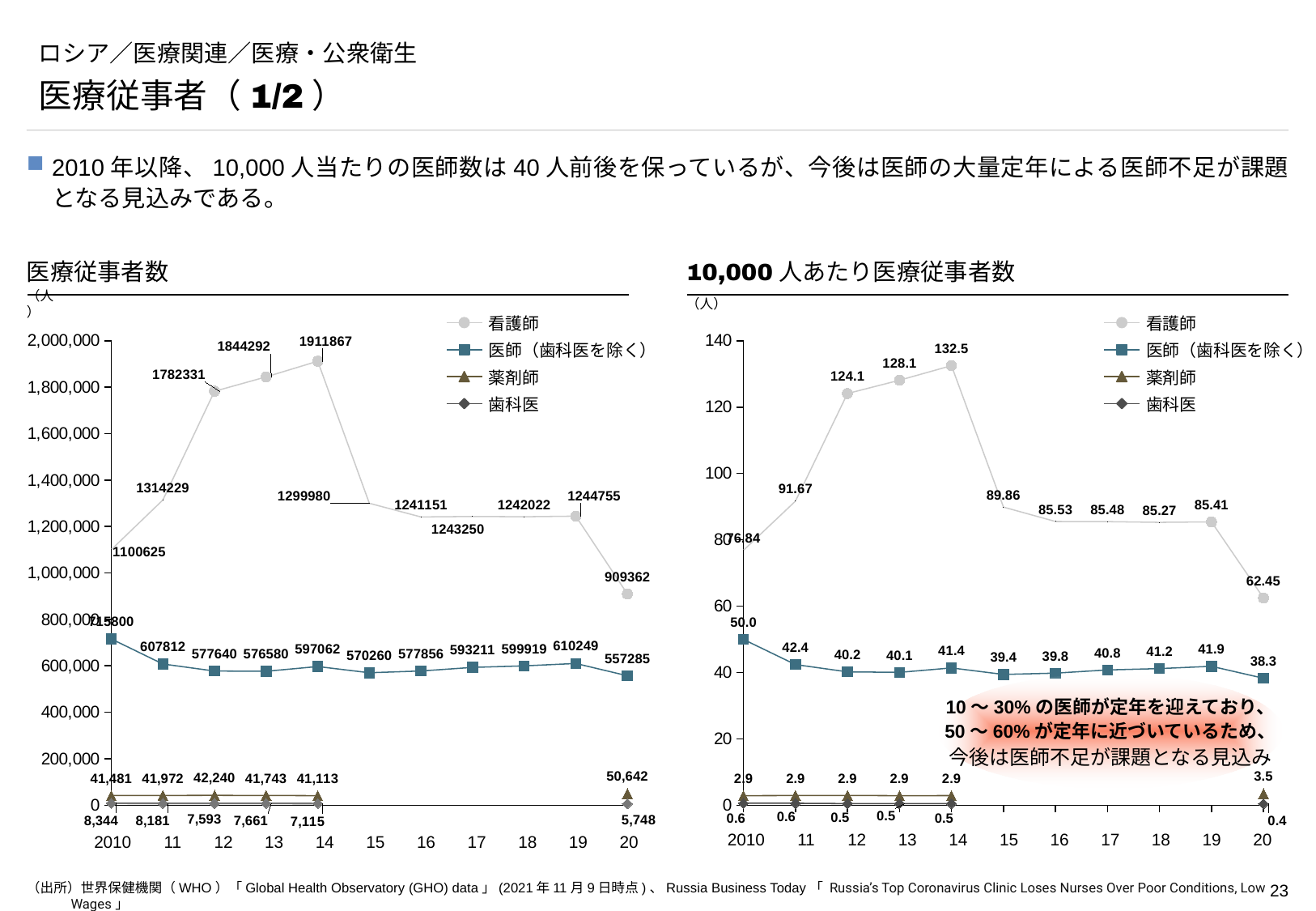

# ロシア／医療関連／医療・公衆衛生
医療従事者（1/2）
2010年以降、10,000人当たりの医師数は40人前後を保っているが、今後は医師の大量定年による医師不足が課題となる見込みである。
医療従事者数
10,000人あたり医療従事者数
（人）
（人）
看護師
看護師

### Chart

| Category |  |  |  |  |
|---|---|---|---|---|

### Chart

| Category |  |  |  |  |
|---|---|---|---|---|
医師（歯科医を除く）
医師（歯科医を除く）

薬剤師
薬剤師

歯科医
歯科医

10～30%の医師が定年を迎えており、
50～60%が定年に近づいているため、
今後は医師不足が課題となる見込み
2010
11
12
13
14
15
16
17
18
19
20
2010
11
12
13
14
15
16
17
18
19
20
（出所）世界保健機関（WHO）「Global Health Observatory (GHO) data」(2021年11月9日時点)、Russia Business Today「 Russia’s Top Coronavirus Clinic Loses Nurses Over Poor Conditions, Low Wages」